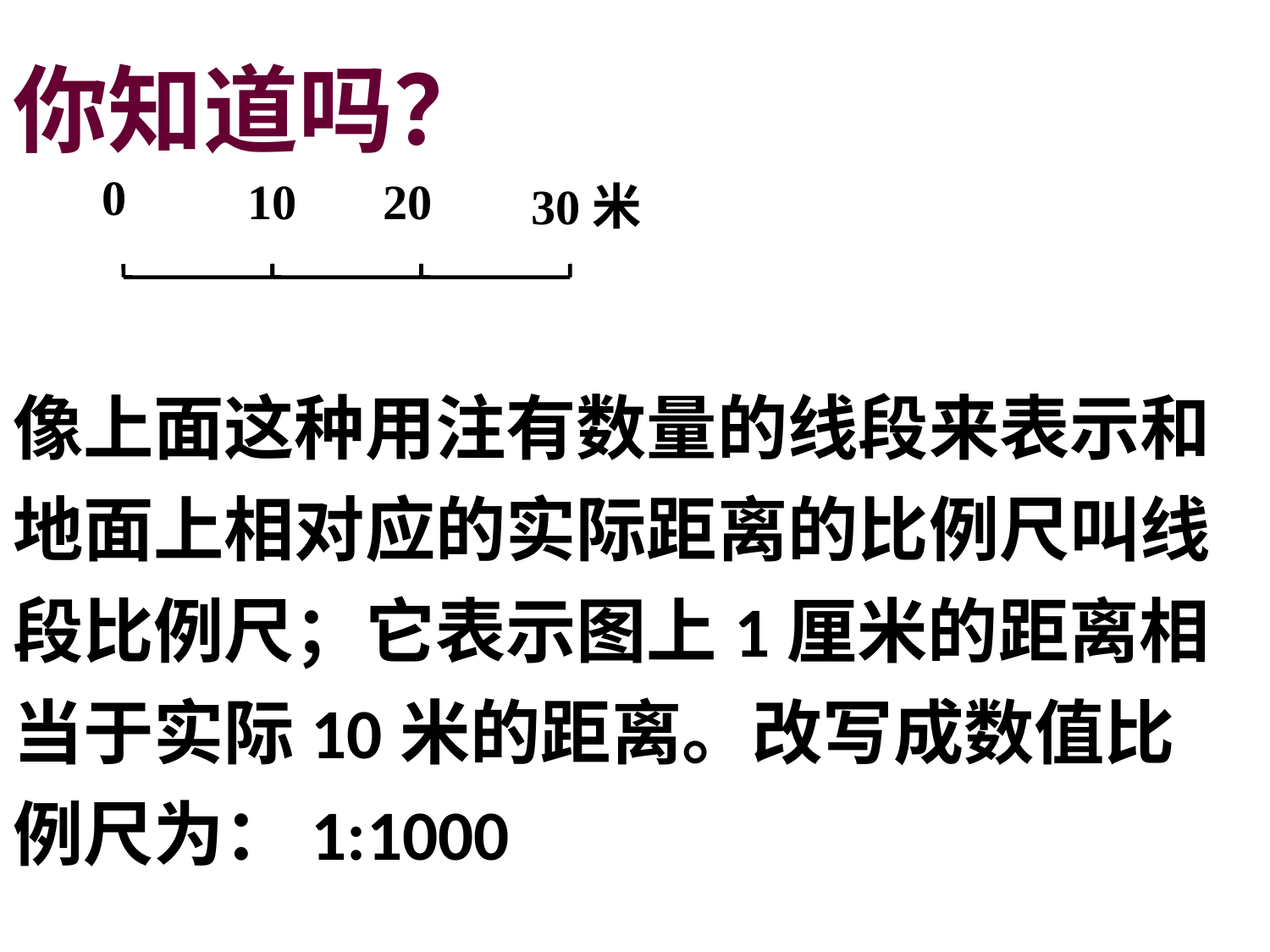

# 你知道吗？ 像上面这种用注有数量的线段来表示和地面上相对应的实际距离的比例尺叫线段比例尺；它表示图上1厘米的距离相当于实际10米的距离。改写成数值比例尺为：1:1000

0
10
20
30米